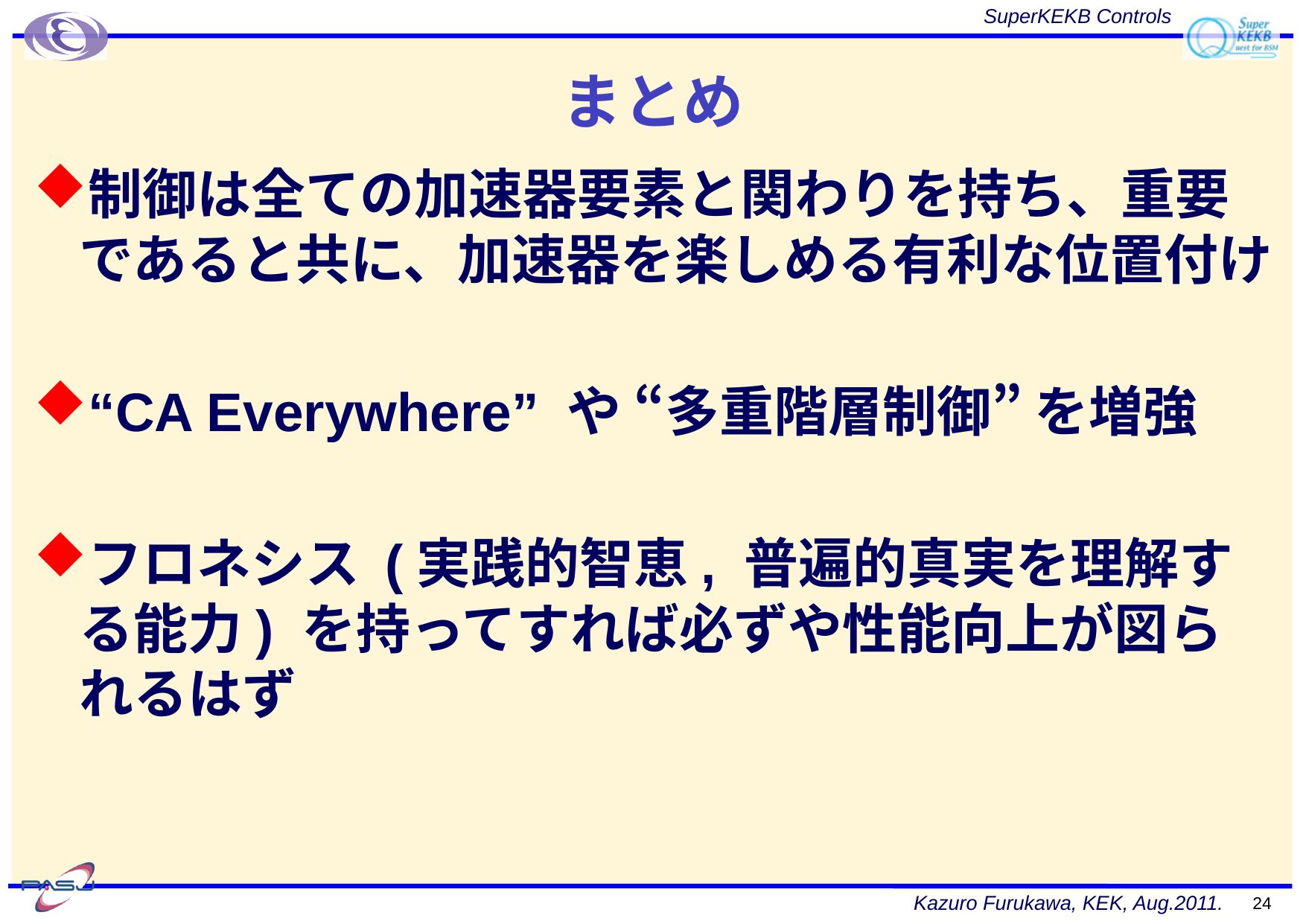

# まとめ
制御は全ての加速器要素と関わりを持ち、重要であると共に、加速器を楽しめる有利な位置付け

“CA Everywhere” や “多重階層制御” を増強

フロネシス (実践的智恵, 普遍的真実を理解する能力) を持ってすれば必ずや性能向上が図られるはず
24